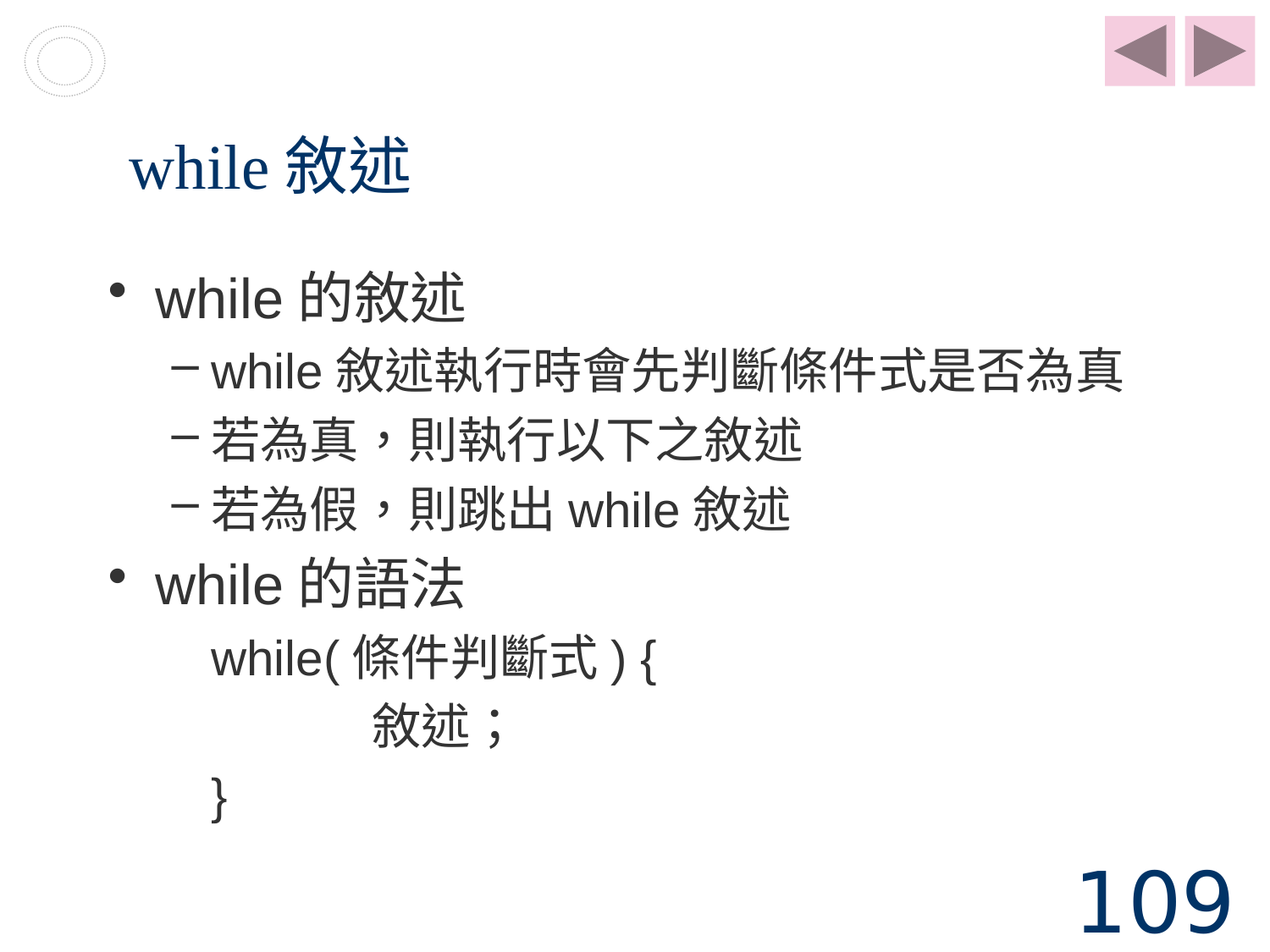

# while敘述
while的敘述
while敘述執行時會先判斷條件式是否為真
若為真，則執行以下之敘述
若為假，則跳出while敘述
while的語法
	while(條件判斷式) {
		  敘述；
	}
109